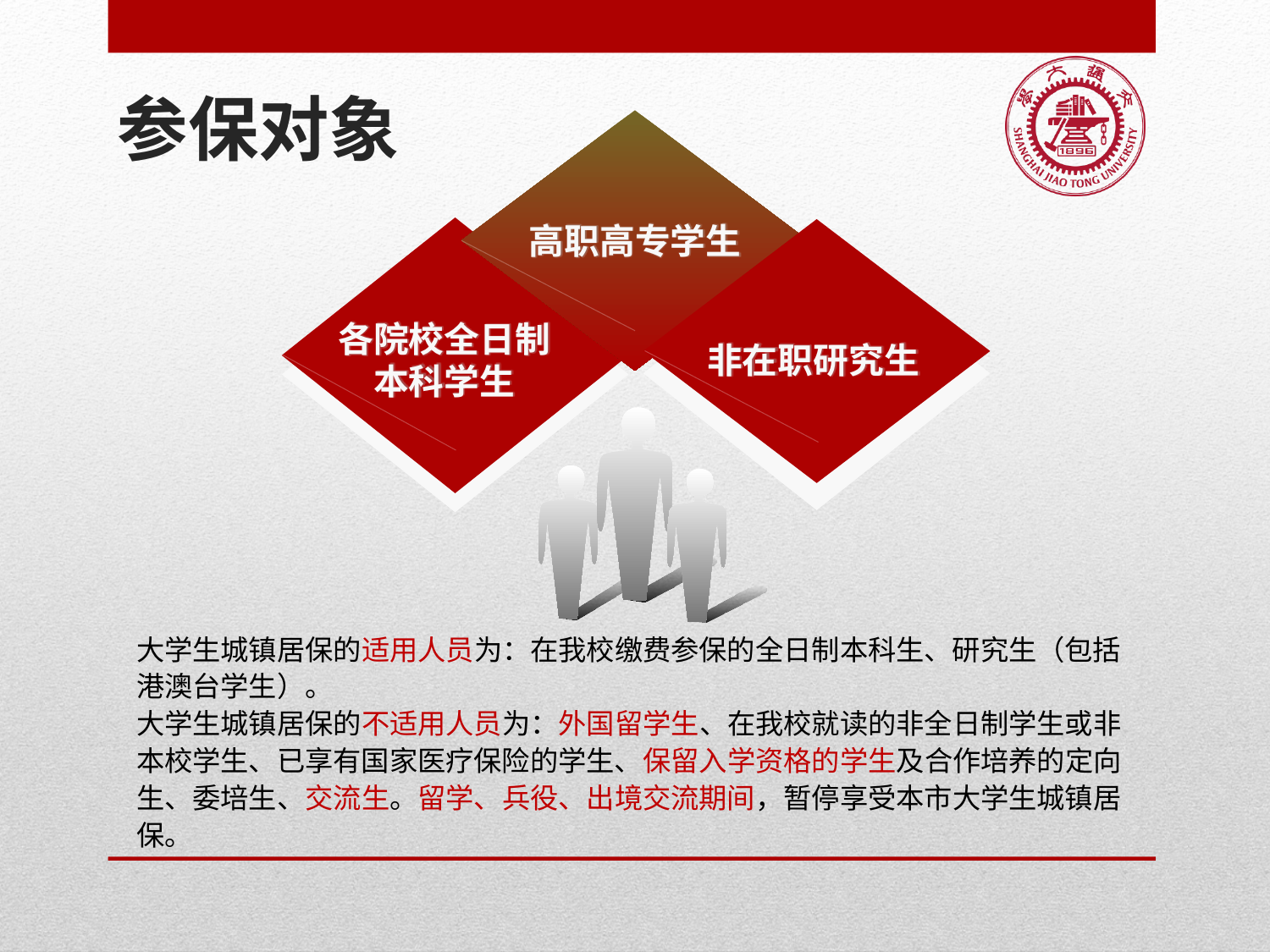

# 参保对象

高职高专学生

各院校全日制本科学生
非在职研究生

大学生城镇居保的适用人员为：在我校缴费参保的全日制本科生、研究生（包括港澳台学生）。
大学生城镇居保的不适用人员为：外国留学生、在我校就读的非全日制学生或非本校学生、已享有国家医疗保险的学生、保留入学资格的学生及合作培养的定向生、委培生、交流生。留学、兵役、出境交流期间，暂停享受本市大学生城镇居保。